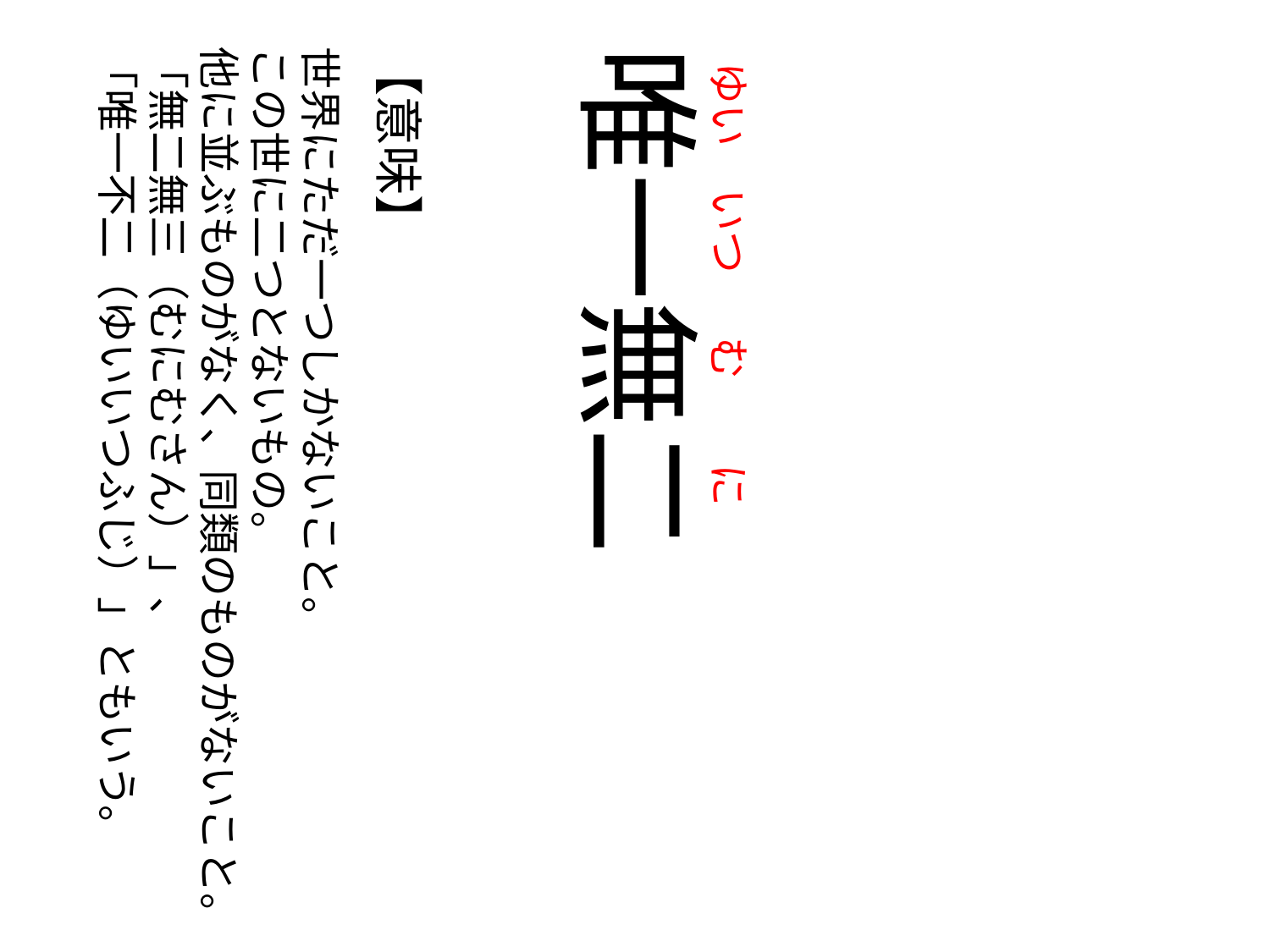

ゆい
の
いつ
の
む
の
に
世界にただ一つしかないこと。
この世に二つとないもの。
他に並ぶものがなく、同類のものがないこと。
「無二無三（むにむさん）」、
「唯一不二（ゆいいつふじ）」ともいう。
【意味】
唯一無二